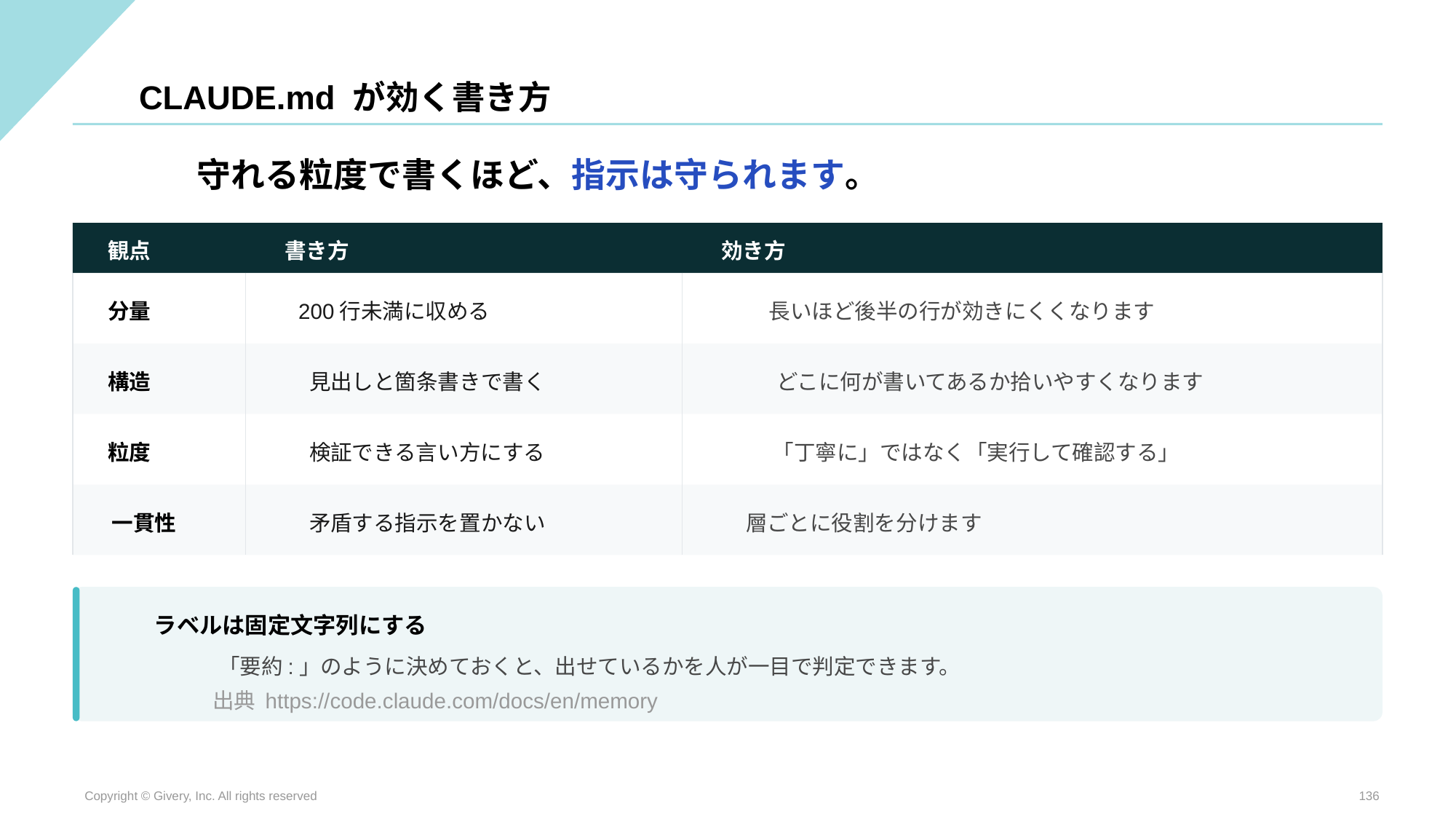

CLAUDE.md が効く書き方

守れる粒度で書くほど、指示は守られます。

観点
書き方
効き方

分量
200行未満に収める
長いほど後半の行が効きにくくなります

構造
見出しと箇条書きで書く
どこに何が書いてあるか拾いやすくなります

粒度
検証できる言い方にする
「丁寧に」ではなく「実行して確認する」

一貫性
矛盾する指示を置かない
層ごとに役割を分けます

ラベルは固定文字列にする
「要約:」のように決めておくと、出せているかを人が一目で判定できます。
出典 https://code.claude.com/docs/en/memory
Copyright © Givery, Inc. All rights reserved
136